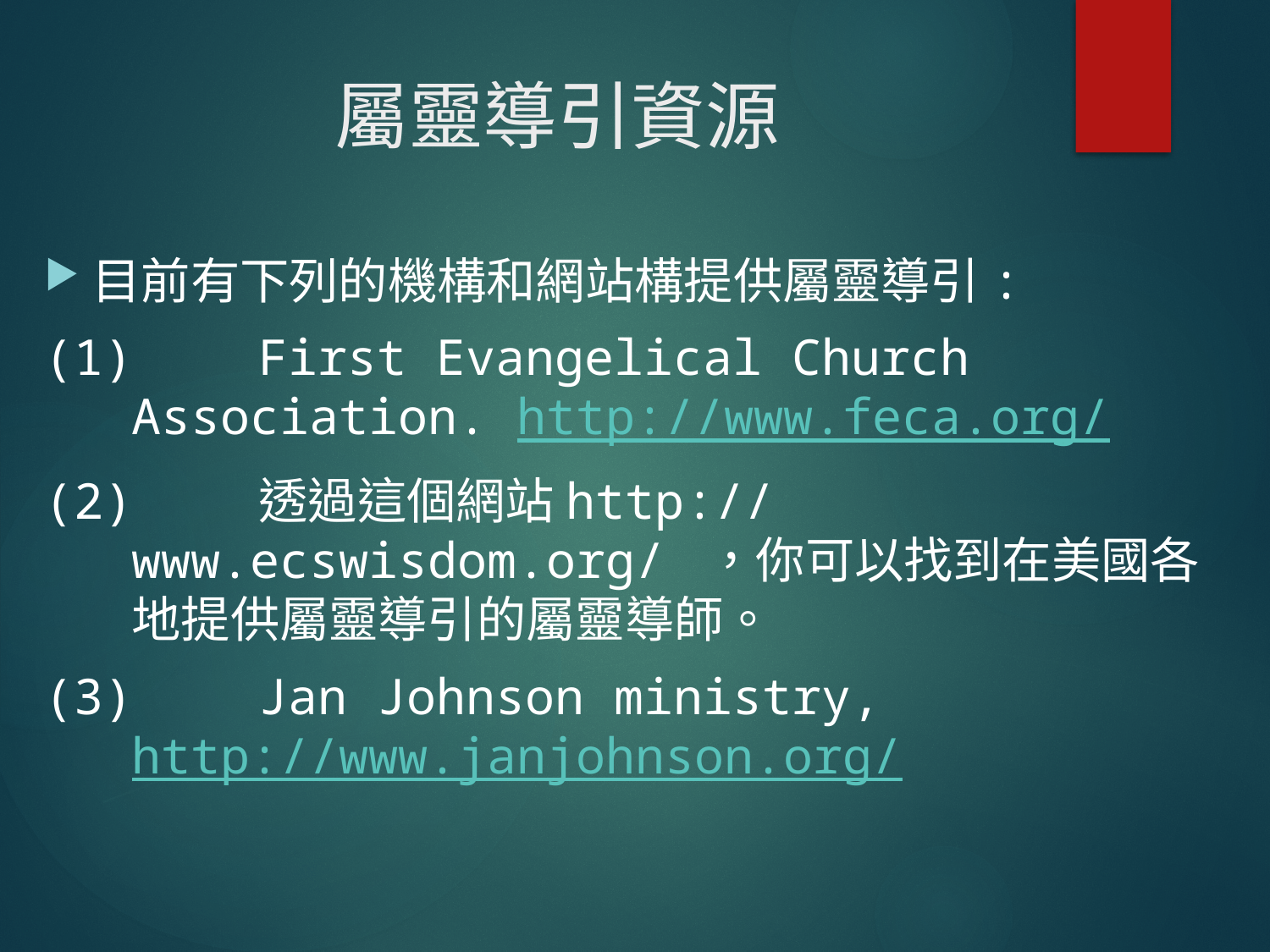

# 屬靈導引資源
目前有下列的機構和網站構提供屬靈導引:
(1)	First Evangelical Church Association. http://www.feca.org/
(2)	透過這個網站http://www.ecswisdom.org/ ，你可以找到在美國各地提供屬靈導引的屬靈導師。
(3)	Jan Johnson ministry, http://www.janjohnson.org/